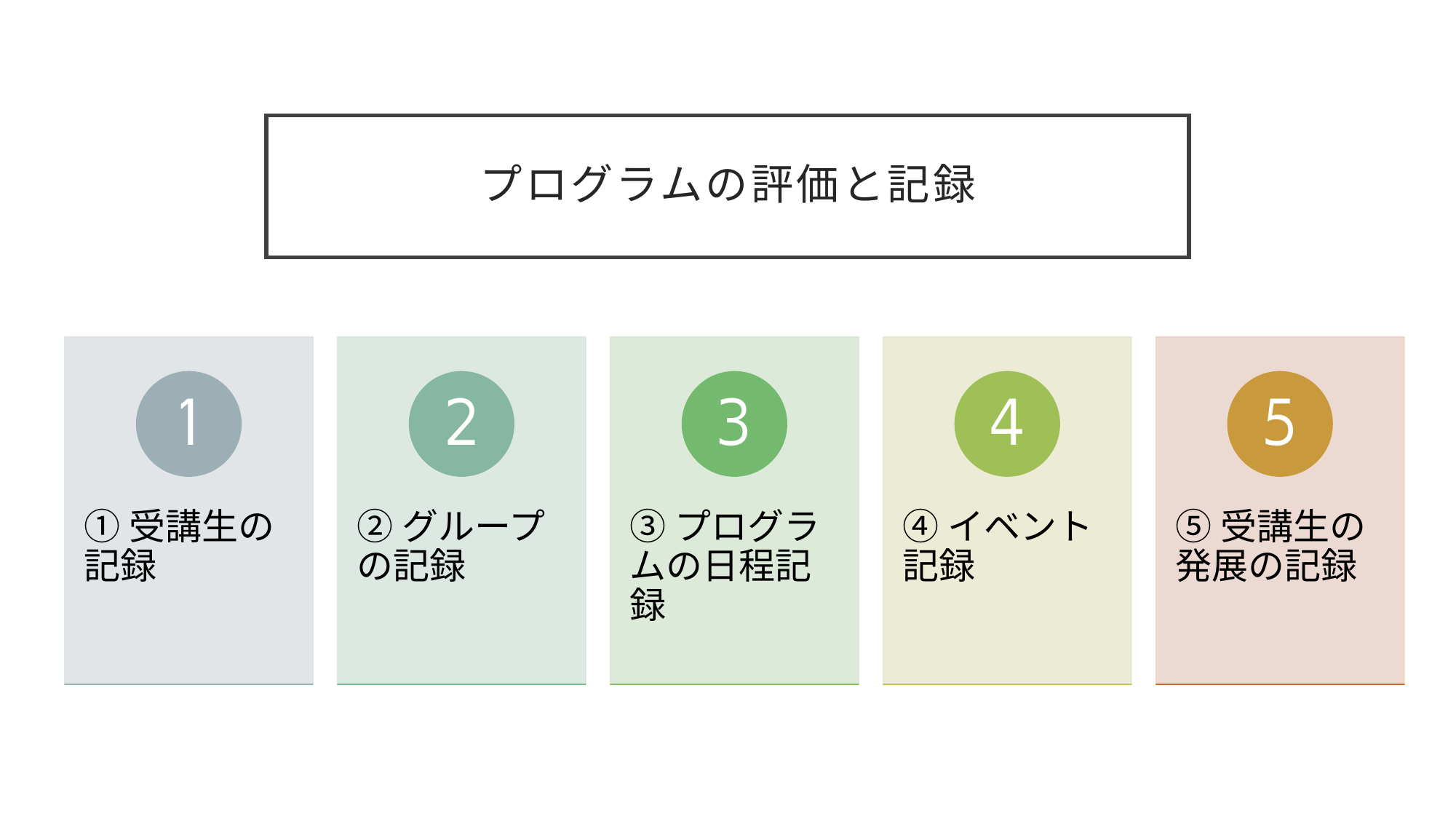

# プログラムの評価と記録
①受講生の記録
1
②グループの記録
2
③プログラムの日程記録
3
④イベント記録
4
⑤受講生の発展の記録
5